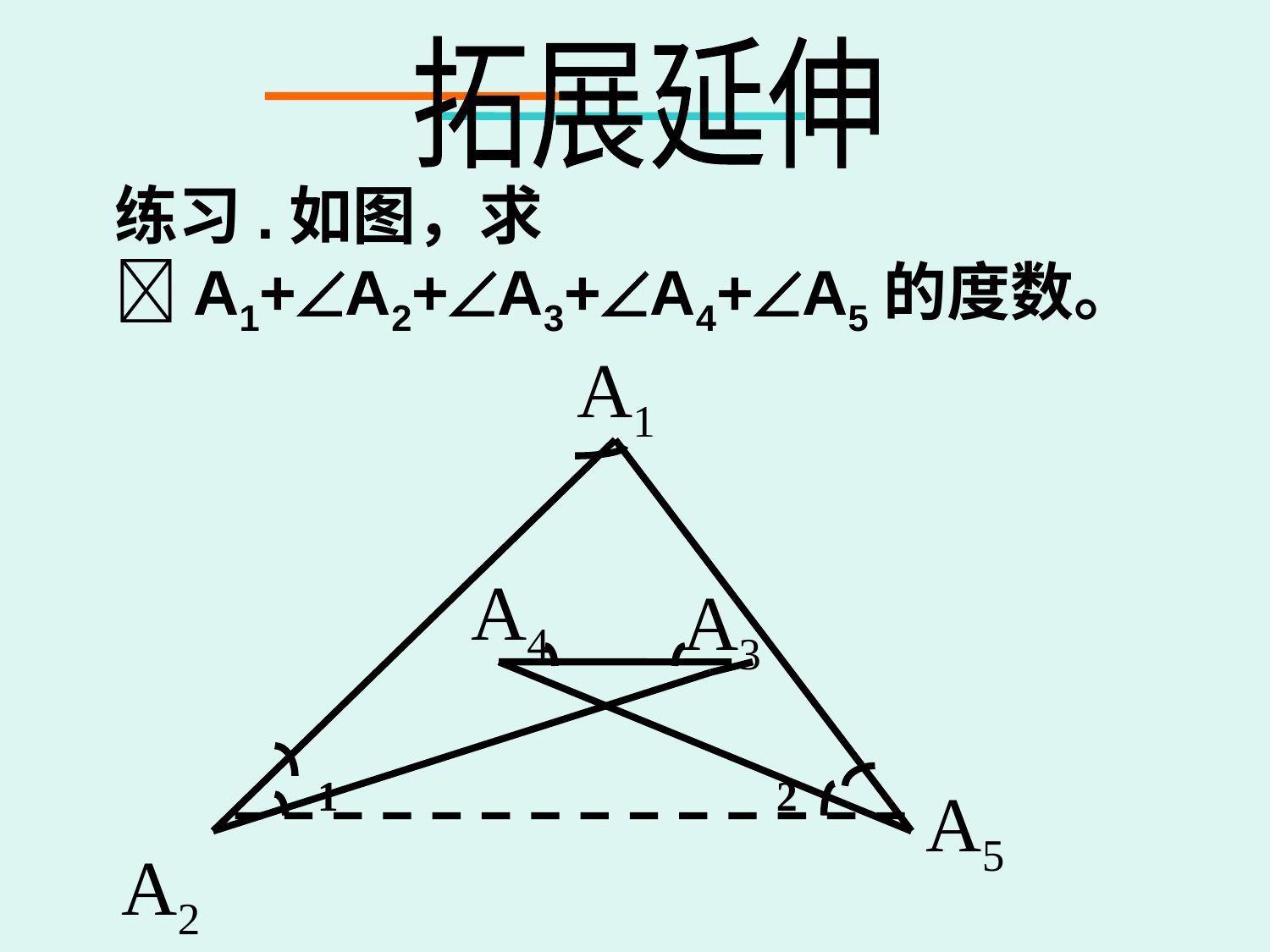

拓展延伸
# 练习.如图，求∠A1+∠A2+∠A3+∠A4+∠A5的度数。
A1

A4
A3

A5

A2

1

2